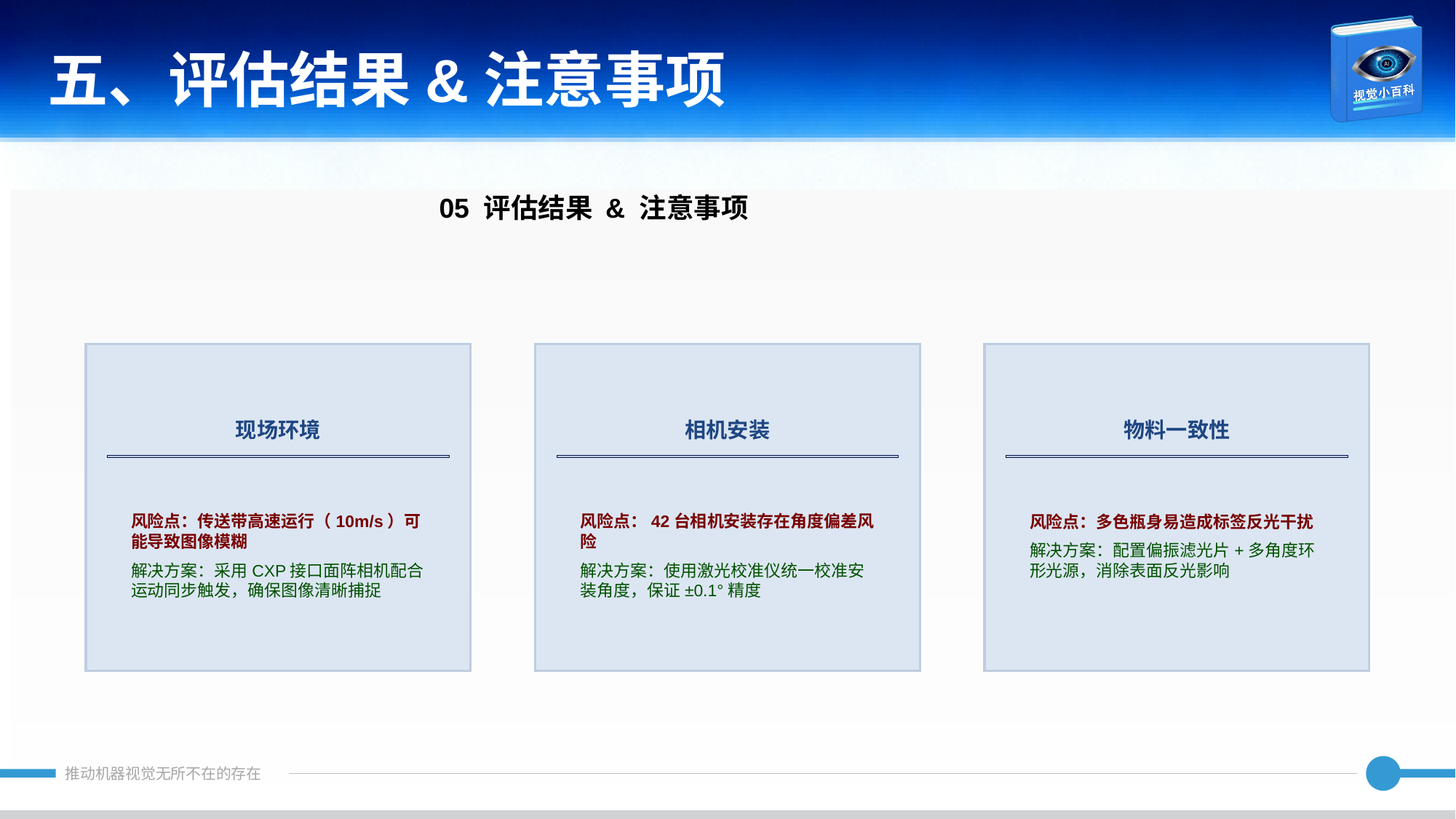

五、评估结果&注意事项

05 评估结果 & 注意事项

现场环境

相机安装

物料一致性

风险点：传送带高速运行（10m/s）可能导致图像模糊
解决方案：采用CXP接口面阵相机配合运动同步触发，确保图像清晰捕捉

风险点：42台相机安装存在角度偏差风险
解决方案：使用激光校准仪统一校准安装角度，保证±0.1°精度

风险点：多色瓶身易造成标签反光干扰
解决方案：配置偏振滤光片+多角度环形光源，消除表面反光影响
11